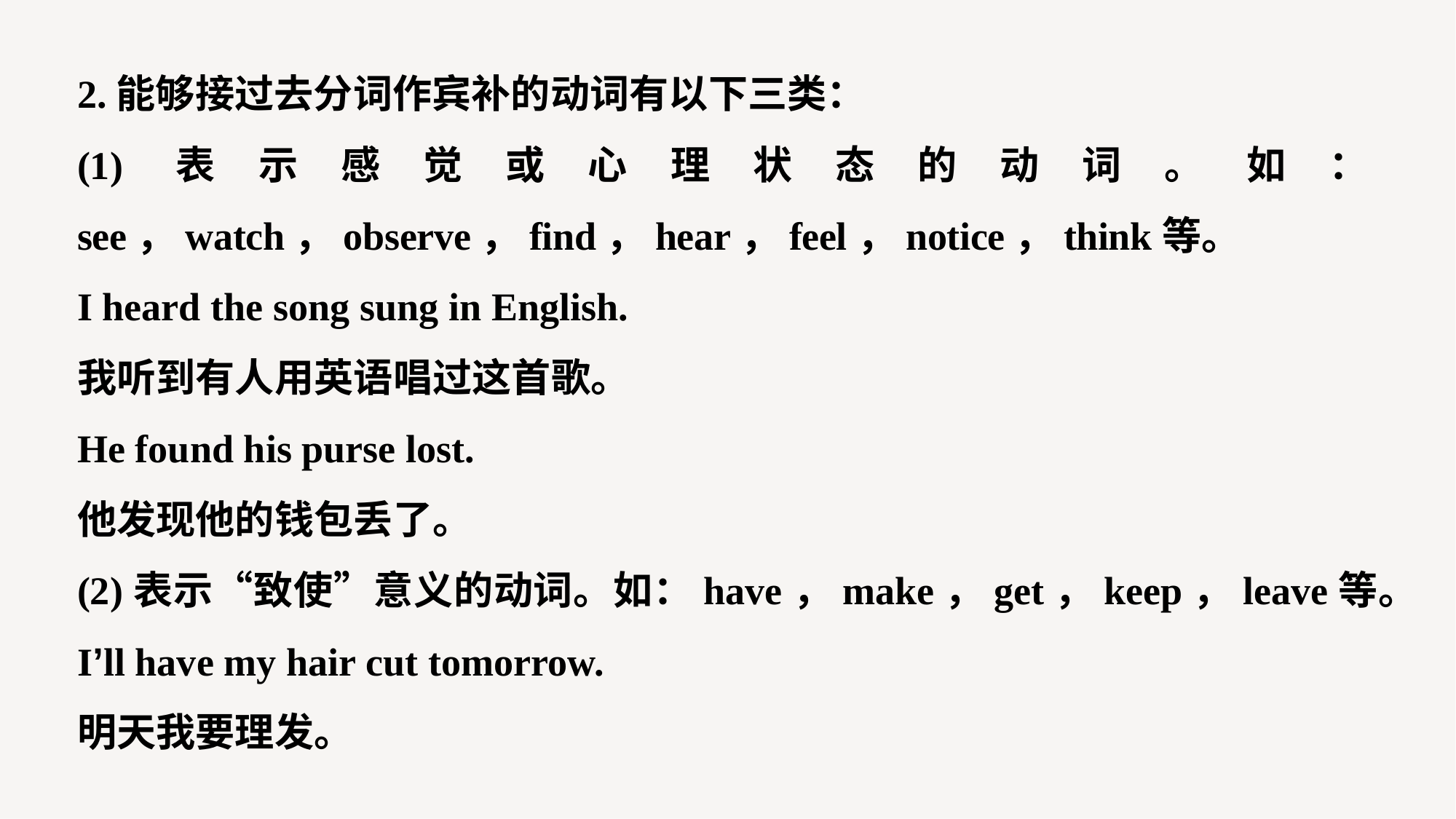

2.能够接过去分词作宾补的动词有以下三类：
(1)表示感觉或心理状态的动词。如：see，watch，observe，find，hear，feel，notice，think等。
I heard the song sung in English.
我听到有人用英语唱过这首歌。
He found his purse lost.
他发现他的钱包丢了。
(2)表示“致使”意义的动词。如：have，make，get，keep，leave等。
I’ll have my hair cut tomorrow.
明天我要理发。